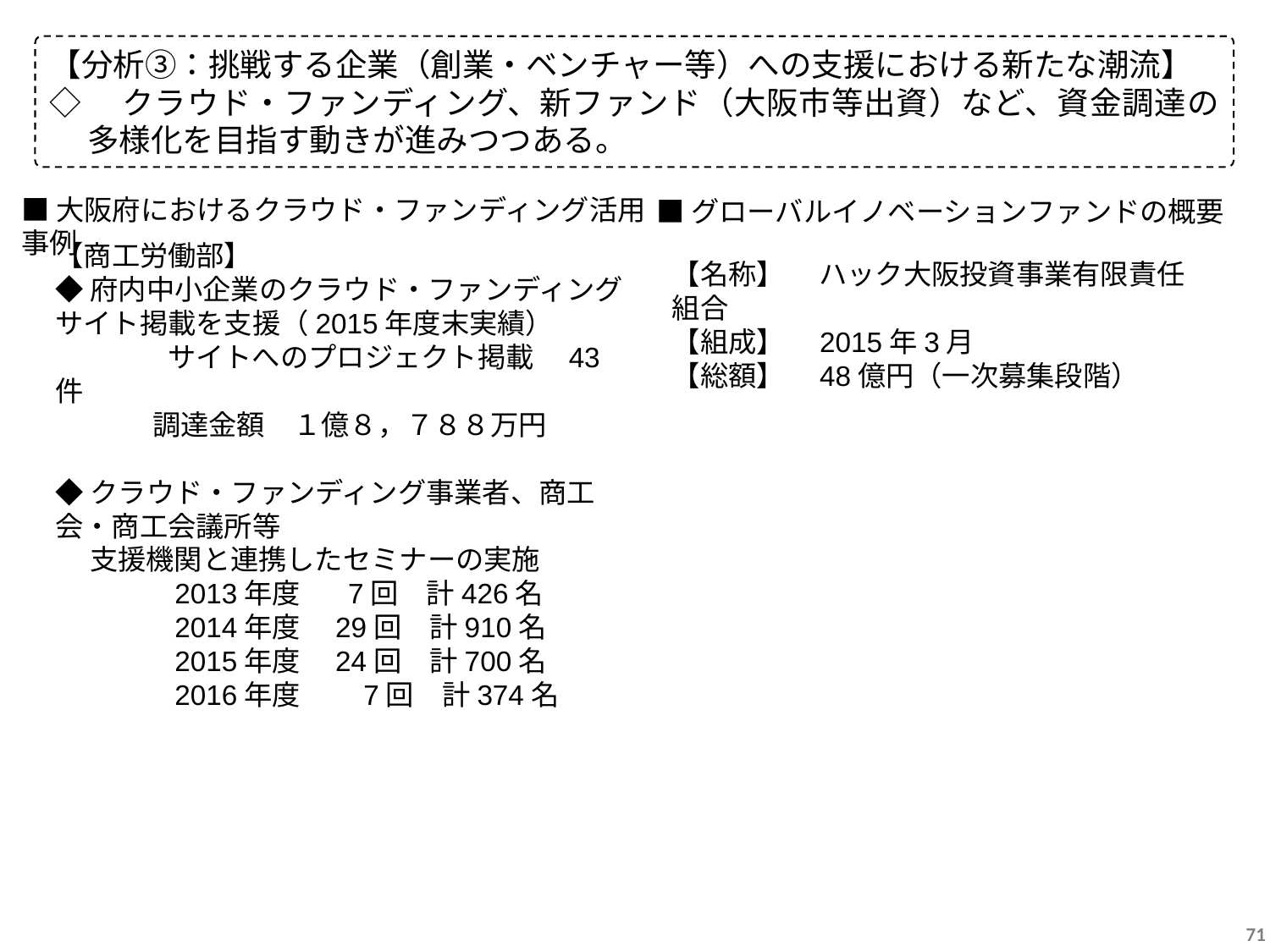

【分析③：挑戦する企業（創業・ベンチャー等）への支援における新たな潮流】
◇　クラウド・ファンディング、新ファンド（大阪市等出資）など、資金調達の多様化を目指す動きが進みつつある。
■大阪府におけるクラウド・ファンディング活用事例
■グローバルイノベーションファンドの概要
【商工労働部】
◆府内中小企業のクラウド・ファンディングサイト掲載を支援（2015年度末実績）
　　　　サイトへのプロジェクト掲載　43件
　　　  調達金額　１億８，７８８万円

◆クラウド・ファンディング事業者、商工会・商工会議所等
　 支援機関と連携したセミナーの実施
　　　　2013年度　  7回　計426名
　　　　2014年度　29回　計910名
　　　　2015年度　24回　計700名
　　　　2016年度　　7回　計374名
【名称】　 ハック大阪投資事業有限責任組合
【組成】　2015年3月
【総額】　48億円（一次募集段階）
71